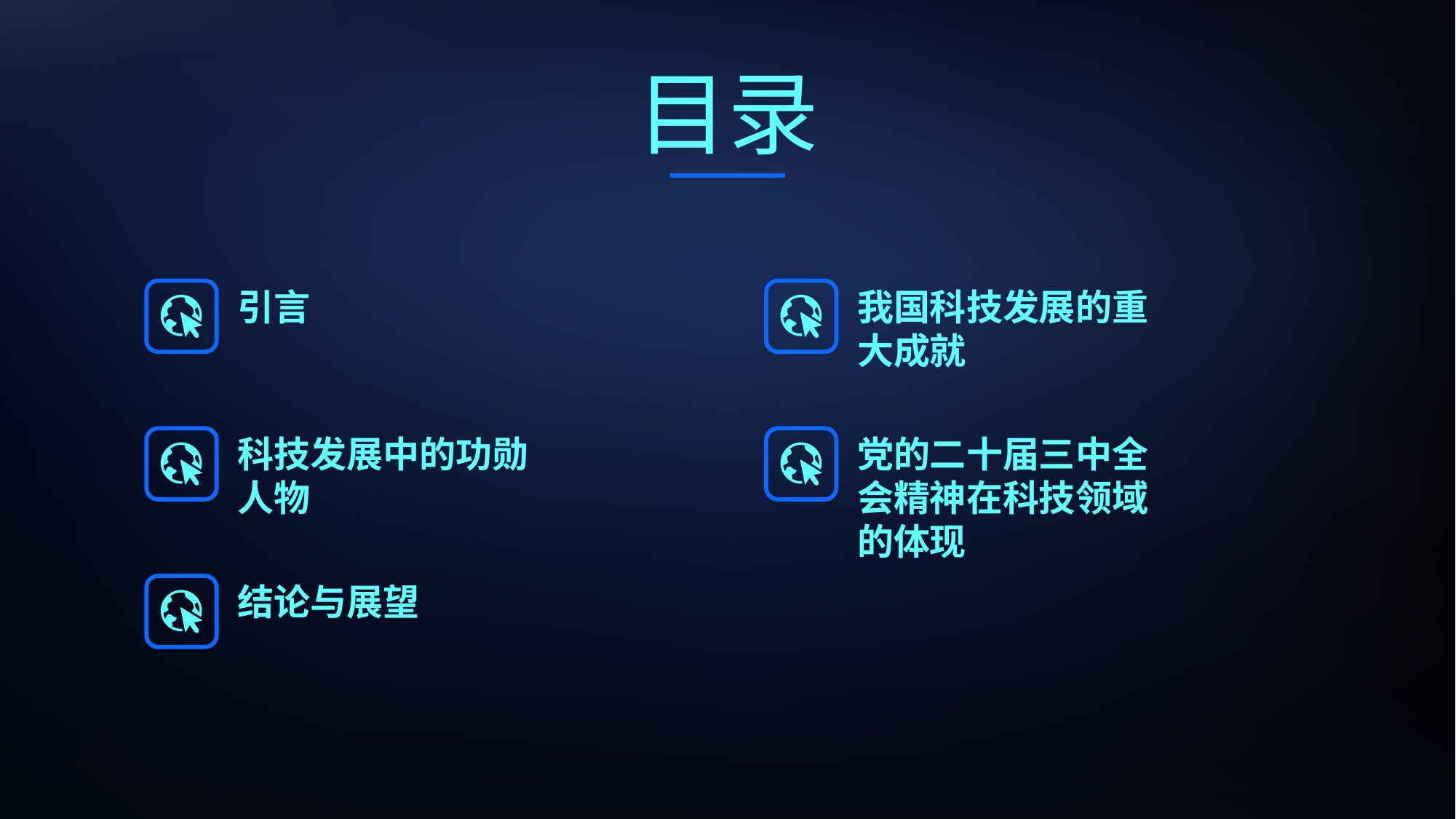

目录
引言

我国科技发展的重大成就

科技发展中的功勋人物

党的二十届三中全会精神在科技领域的体现

结论与展望